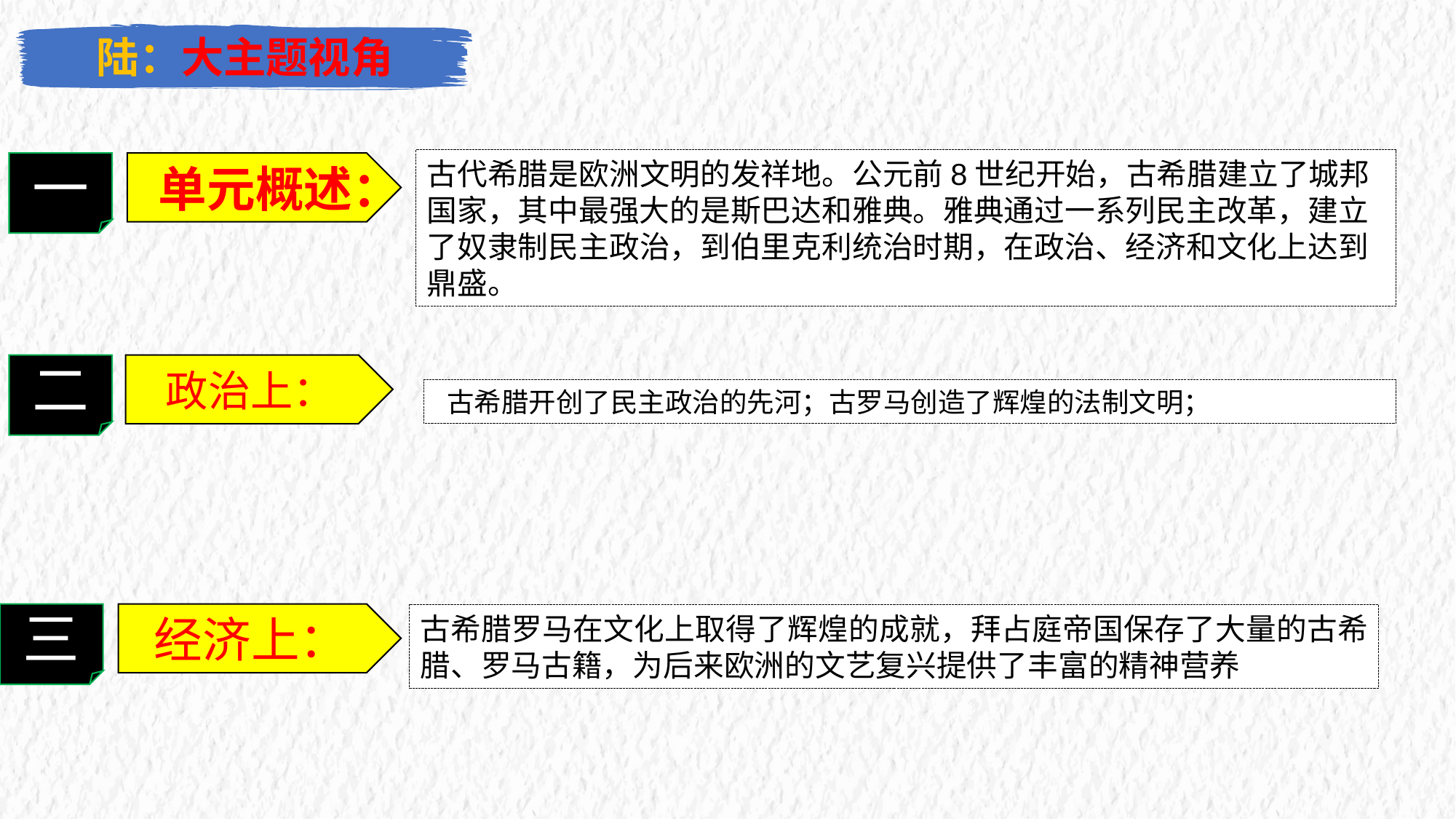

陆：大主题视角
古代希腊是欧洲文明的发祥地。公元前8世纪开始，古希腊建立了城邦国家，其中最强大的是斯巴达和雅典。雅典通过一系列民主改革，建立了奴隶制民主政治，到伯里克利统治时期，在政治、经济和文化上达到鼎盛。
一
单元概述：
二
政治上：
 古希腊开创了民主政治的先河；古罗马创造了辉煌的法制文明；
经济上：
三
古希腊罗马在文化上取得了辉煌的成就，拜占庭帝国保存了大量的古希腊、罗马古籍，为后来欧洲的文艺复兴提供了丰富的精神营养